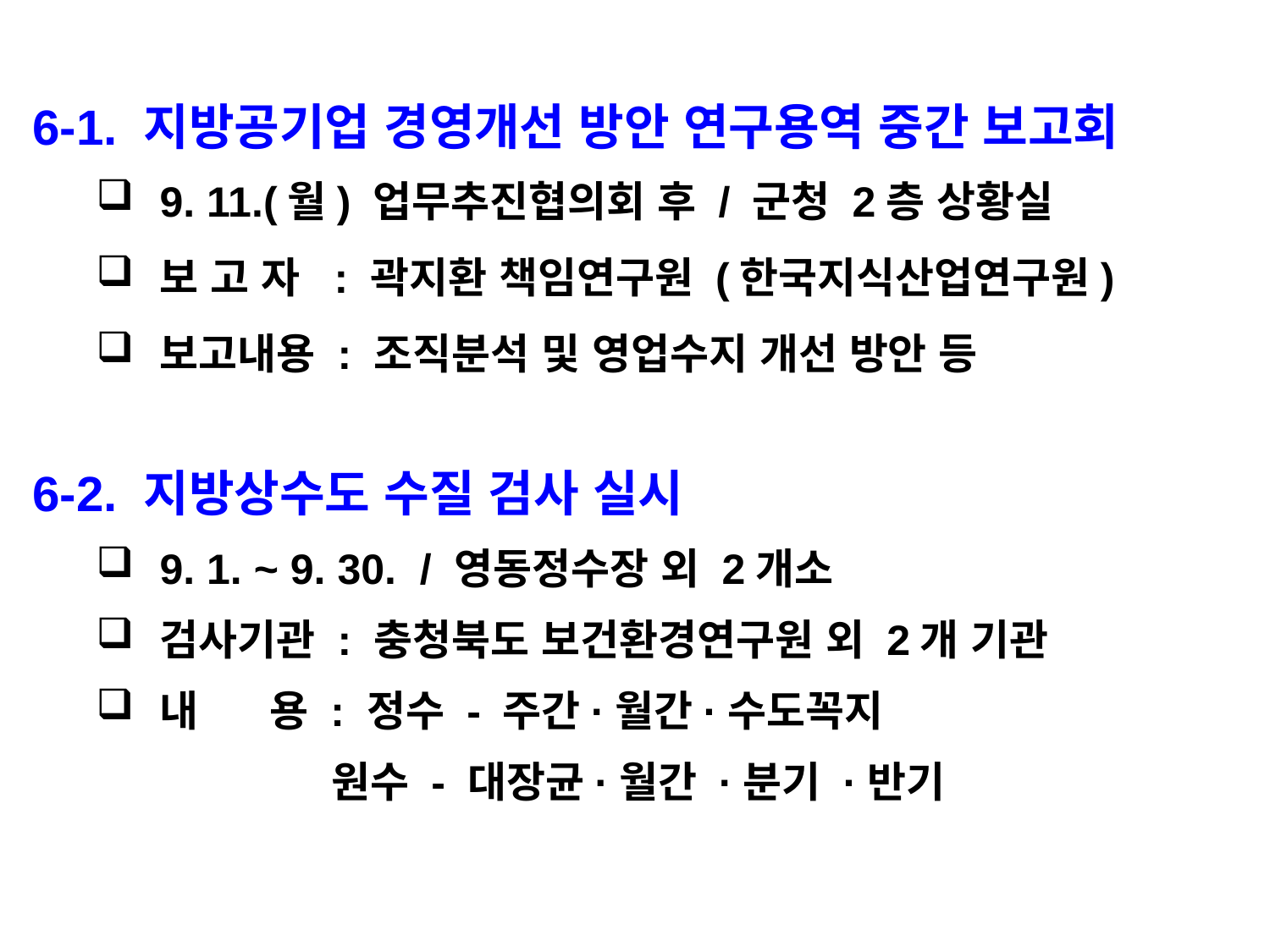

6-1. 지방공기업 경영개선 방안 연구용역 중간 보고회
9. 11.(월) 업무추진협의회 후 / 군청 2층 상황실
보 고 자  : 곽지환 책임연구원 (한국지식산업연구원)
보고내용 : 조직분석 및 영업수지 개선 방안 등
6-2. 지방상수도 수질 검사 실시
9. 1. ~ 9. 30.  / 영동정수장 외 2개소
검사기관 : 충청북도 보건환경연구원 외 2개 기관
내      용 : 정수 - 주간·월간·수도꼭지
                   원수 - 대장균·월간 ·분기 ·반기